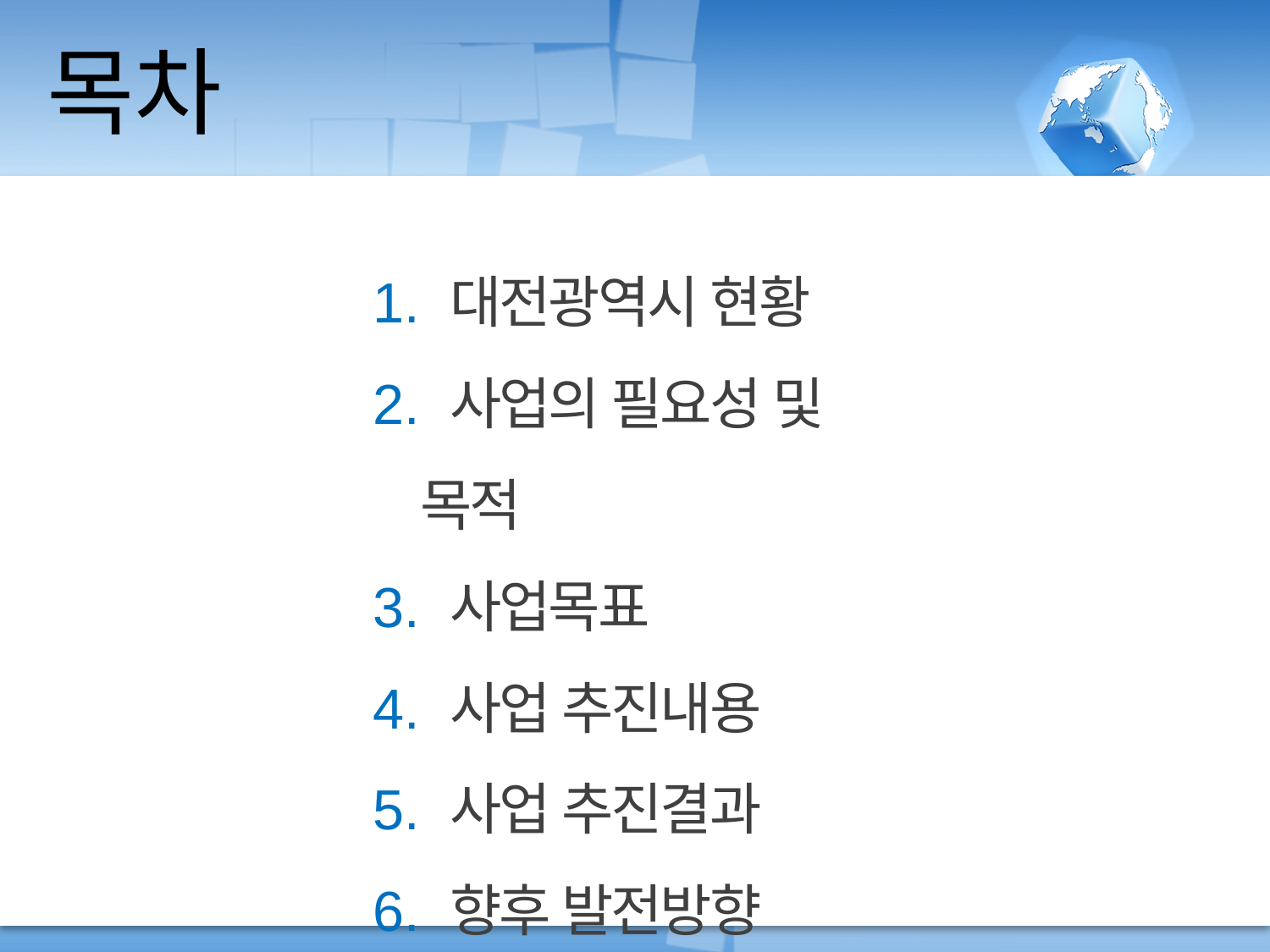

목차

 대전광역시 현황
 사업의 필요성 및 목적
 사업목표
 사업 추진내용
 사업 추진결과
 향후 발전방향